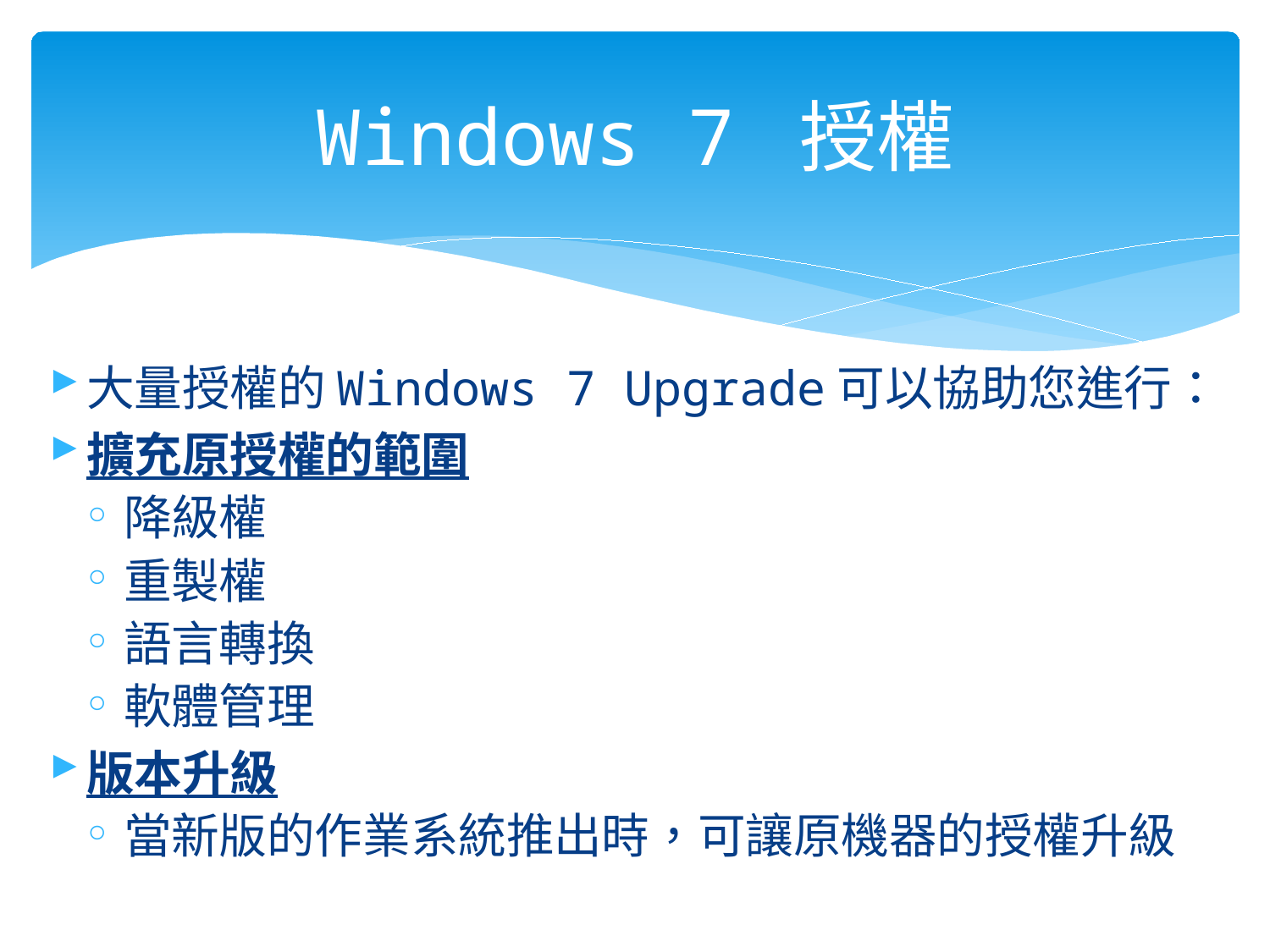

# Windows 7 授權
大量授權的Windows 7 Upgrade可以協助您進行：
擴充原授權的範圍
降級權
重製權
語言轉換
軟體管理
版本升級
當新版的作業系統推出時，可讓原機器的授權升級